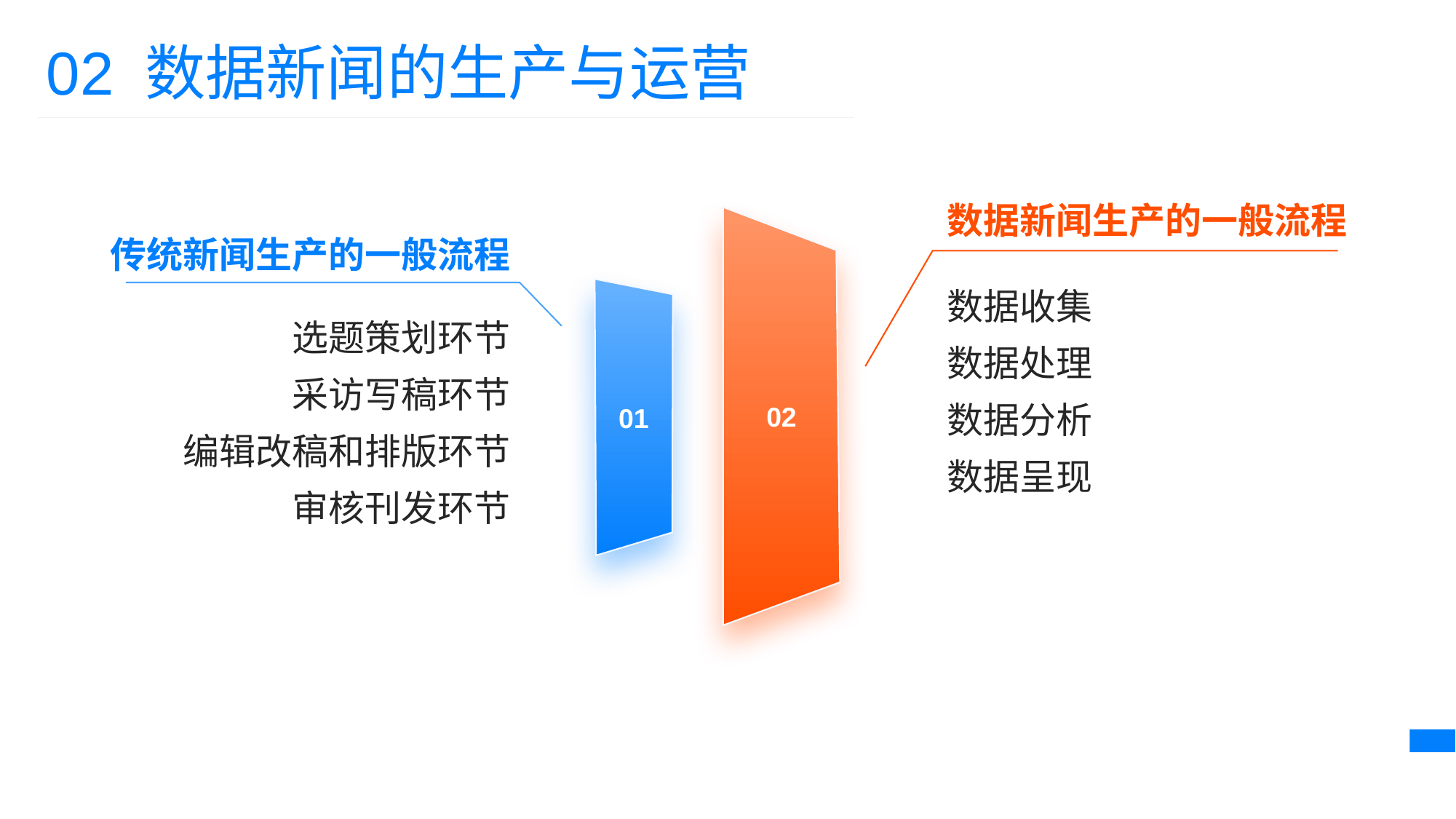

02 数据新闻的生产与运营

数据新闻生产的一般流程
02
传统新闻生产的一般流程

数据收集
数据处理
数据分析
数据呈现
01

选题策划环节
采访写稿环节
编辑改稿和排版环节
审核刊发环节